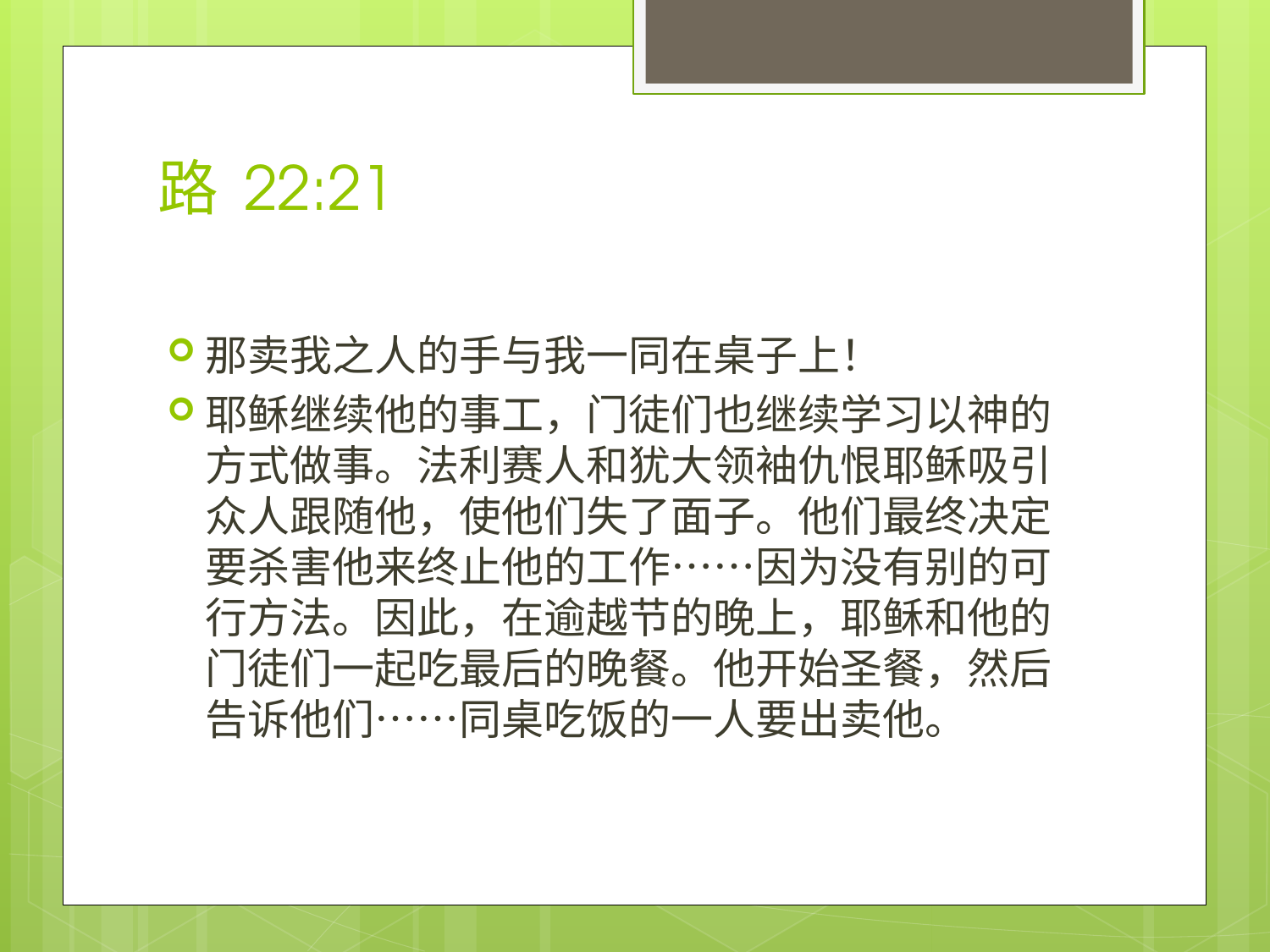

# 路 22:21
那卖我之人的手与我一同在桌子上！
耶稣继续他的事工，门徒们也继续学习以神的方式做事。法利赛人和犹大领袖仇恨耶稣吸引众人跟随他，使他们失了面子。他们最终决定要杀害他来终止他的工作……因为没有别的可行方法。因此，在逾越节的晚上，耶稣和他的门徒们一起吃最后的晚餐。他开始圣餐，然后告诉他们……同桌吃饭的一人要出卖他。